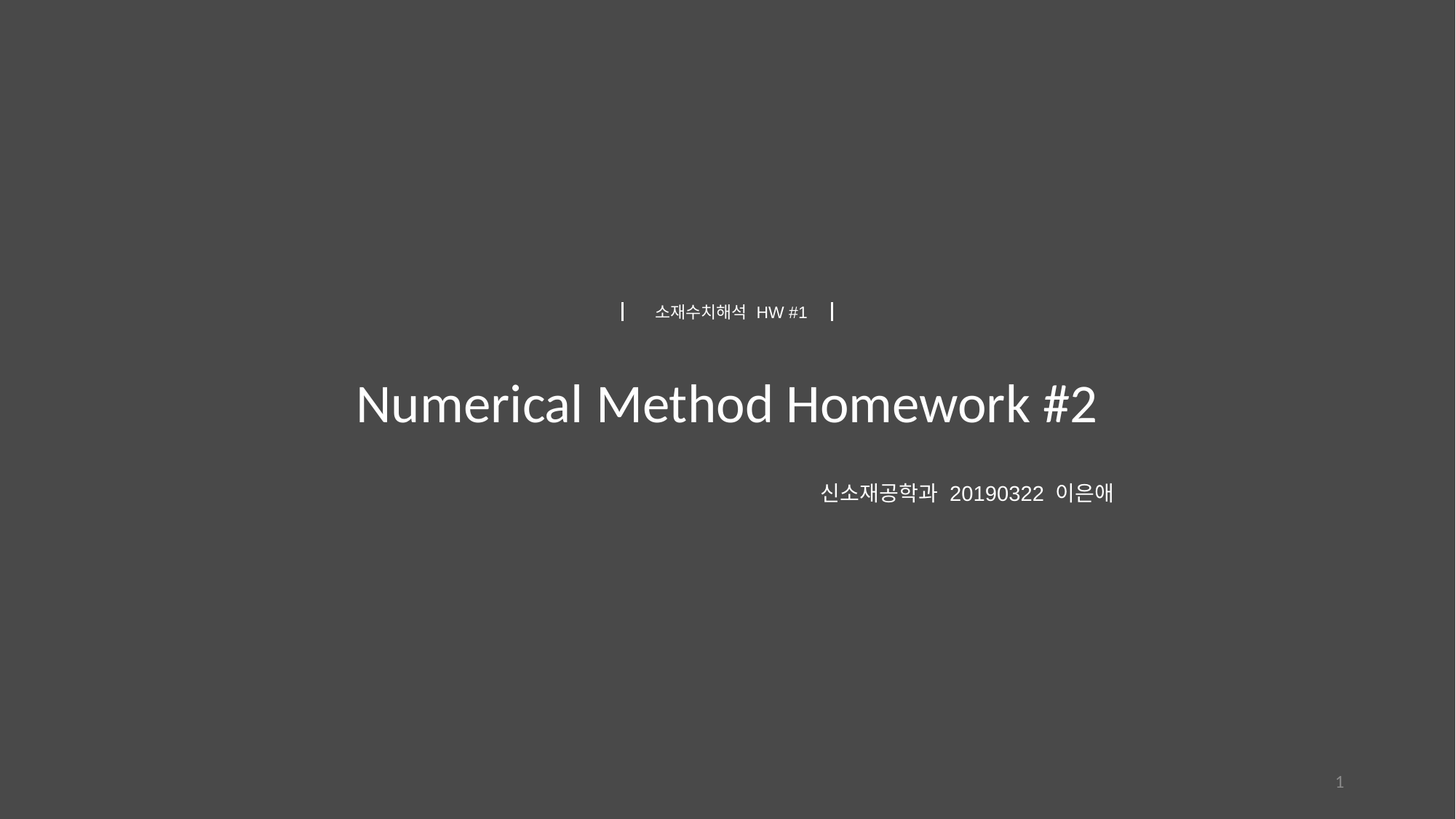

소재수치해석 HW #1
Numerical Method Homework #2
            신소재공학과 20190322 이은애
1